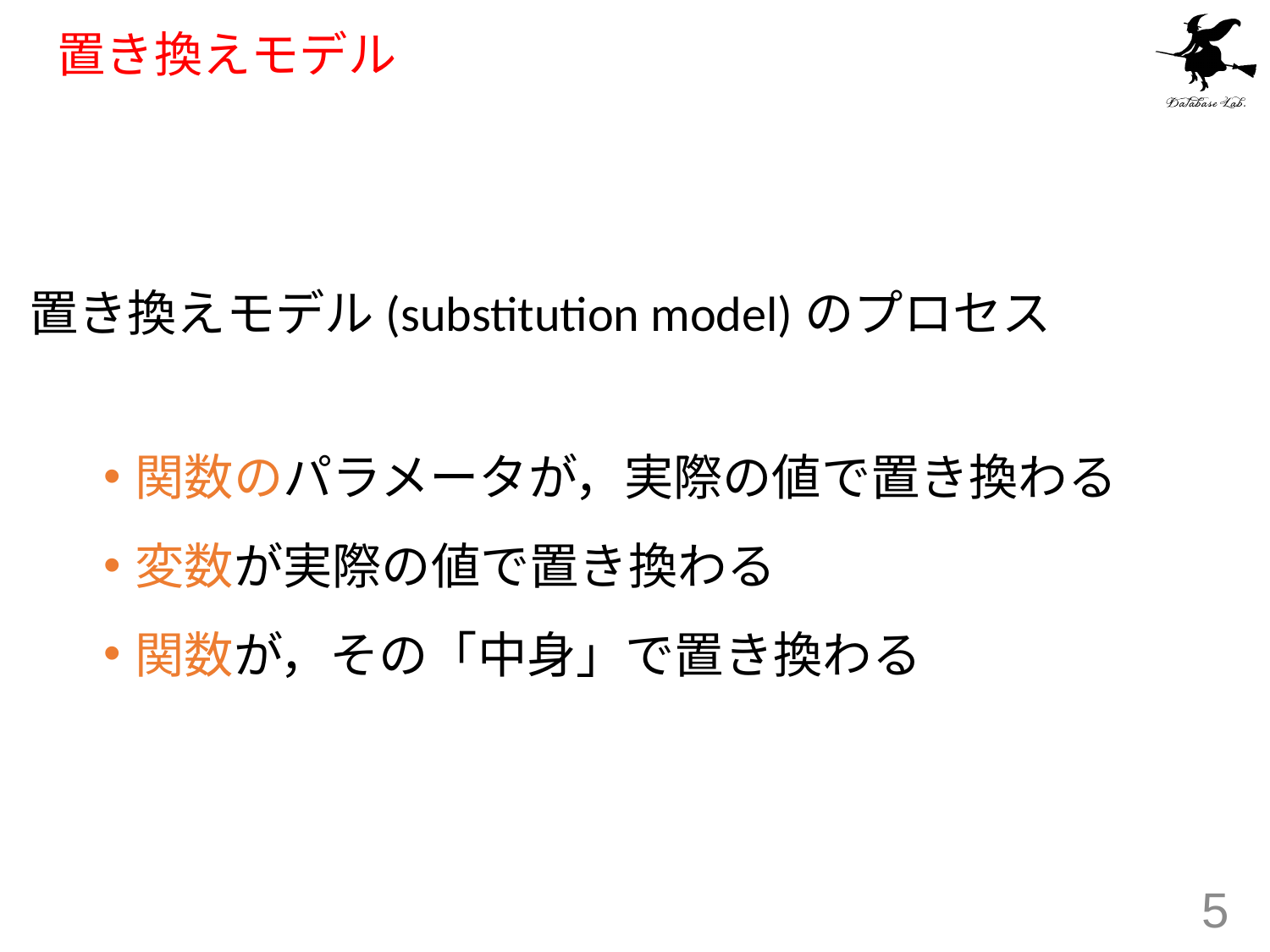

# 置き換えモデル
置き換えモデル(substitution model)のプロセス
関数のパラメータが，実際の値で置き換わる
変数が実際の値で置き換わる
関数が，その「中身」で置き換わる

5